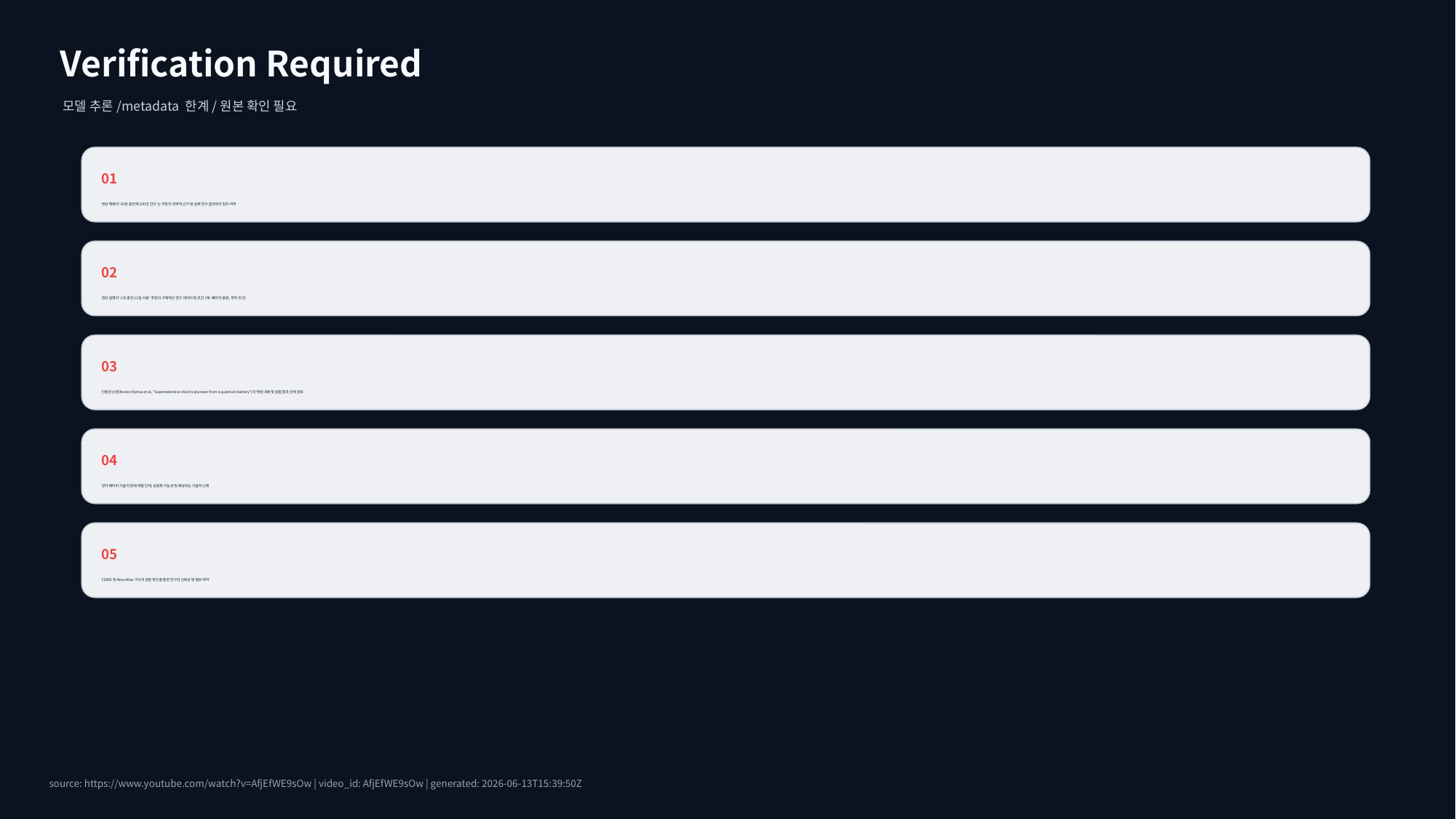

Verification Required
모델 추론/metadata 한계/원본 확인 필요

01
영상 제목의 '30분 충전에 100년 간다'는 주장의 과학적 근거 및 실제 연구 결과와의 일치 여부

02
영상 설명의 '1초 충전 11일 사용' 주장의 구체적인 연구 데이터 및 조건 (예: 배터리 용량, 부하 조건)

03
인용된 논문(Kieran Hymas et al, “Superextensive electrical power from a quantum battery”)의 핵심 내용 및 실험 결과 상세 검토

04
양자 배터리 기술의 현재 개발 단계, 상용화 가능성 및 예상되는 기술적 난제

05
CSIRO 및 New Atlas 기사의 원문 확인을 통한 연구의 신뢰성 및 범위 파악
source: https://www.youtube.com/watch?v=AfjEfWE9sOw | video_id: AfjEfWE9sOw | generated: 2026-06-13T15:39:50Z